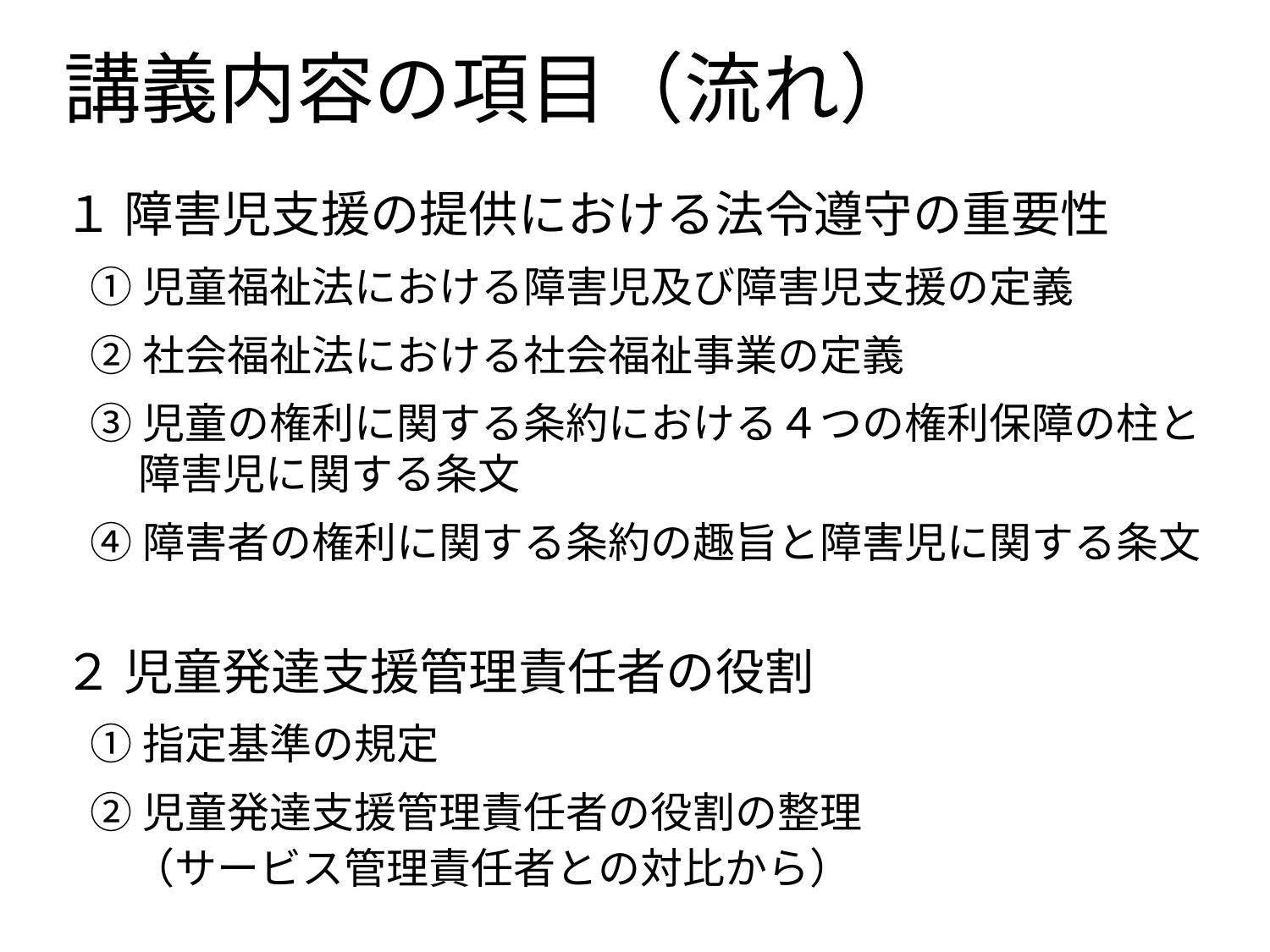

# 講義内容の項目（流れ）
１ 障害児支援の提供における法令遵守の重要性
①児童福祉法における障害児及び障害児支援の定義
②社会福祉法における社会福祉事業の定義
③児童の権利に関する条約における４つの権利保障の柱と障害児に関する条文
④障害者の権利に関する条約の趣旨と障害児に関する条文

２ 児童発達支援管理責任者の役割
①指定基準の規定
②児童発達支援管理責任者の役割の整理
　（サービス管理責任者との対比から）